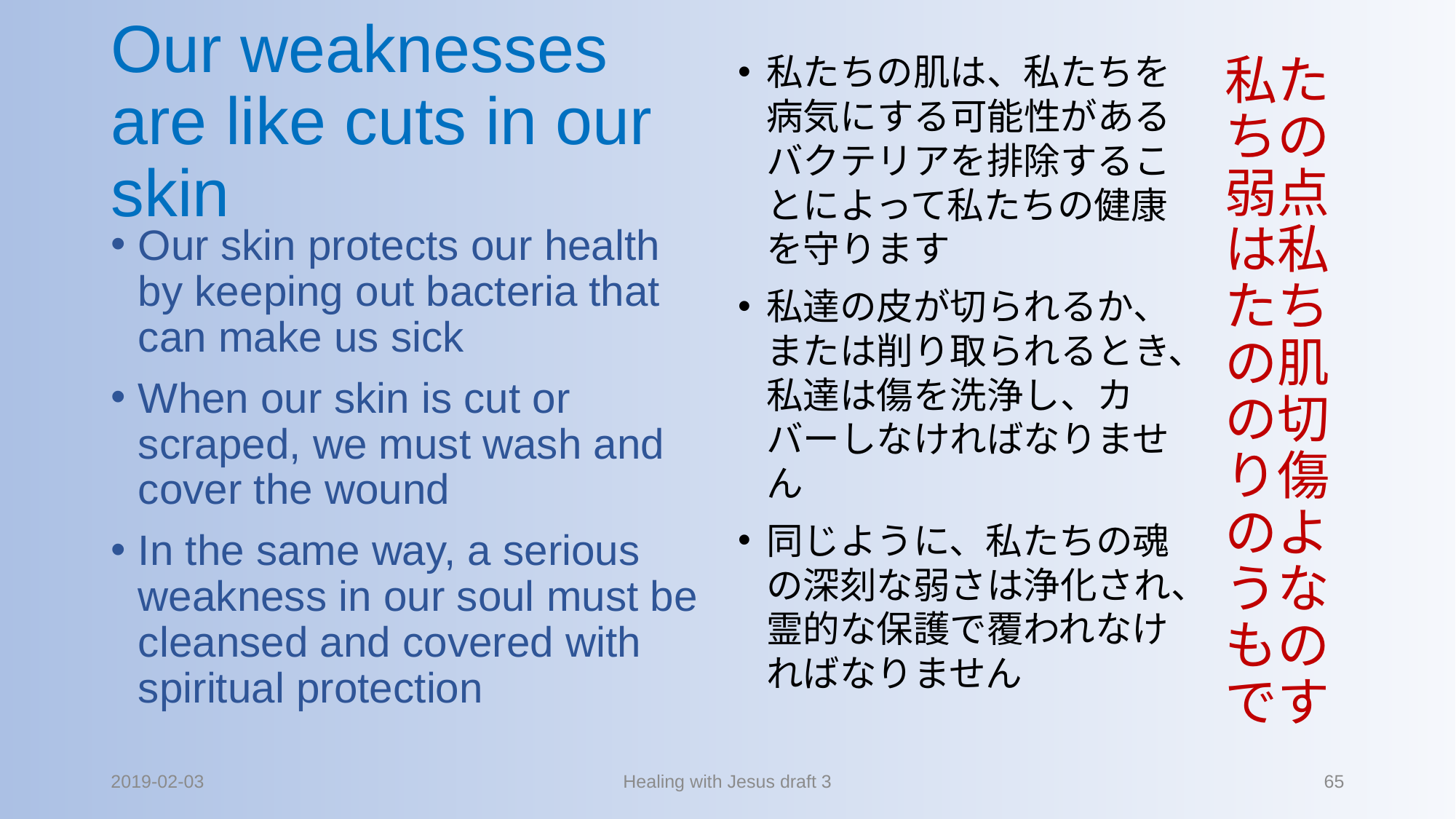

# Our weaknesses are like cuts in our skin
私たちの肌は、私たちを病気にする可能性があるバクテリアを排除することによって私たちの健康を守ります
私達の皮が切られるか、または削り取られるとき、私達は傷を洗浄し、カバーしなければなりません
同じように、私たちの魂の深刻な弱さは浄化され、霊的な保護で覆われなければなりません
私たちの弱点は私たちの肌の切り傷のようなものです
Our skin protects our health by keeping out bacteria that can make us sick
When our skin is cut or scraped, we must wash and cover the wound
In the same way, a serious weakness in our soul must be cleansed and covered with spiritual protection
2019-02-03
Healing with Jesus draft 3
65